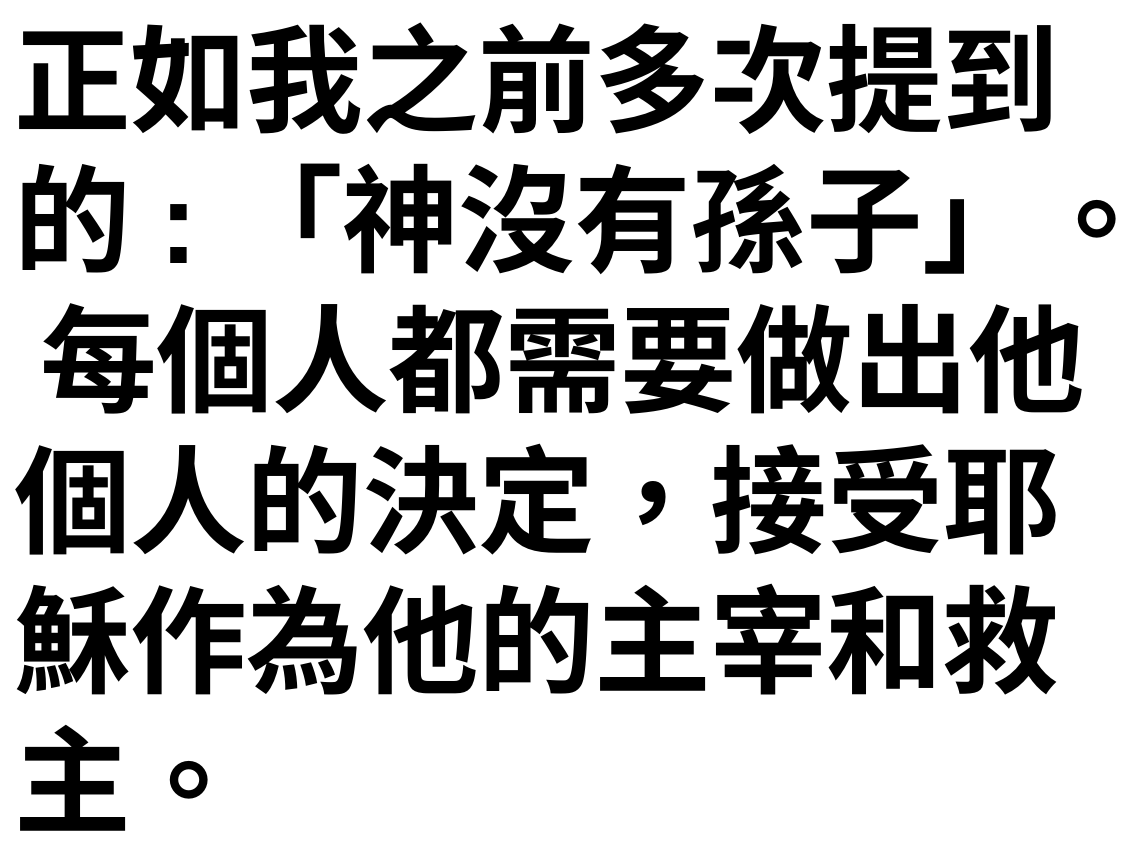

正如我之前多次提到的:「神沒有孫子」。 每個人都需要做出他個人的決定，接受耶穌作為他的主宰和救主。